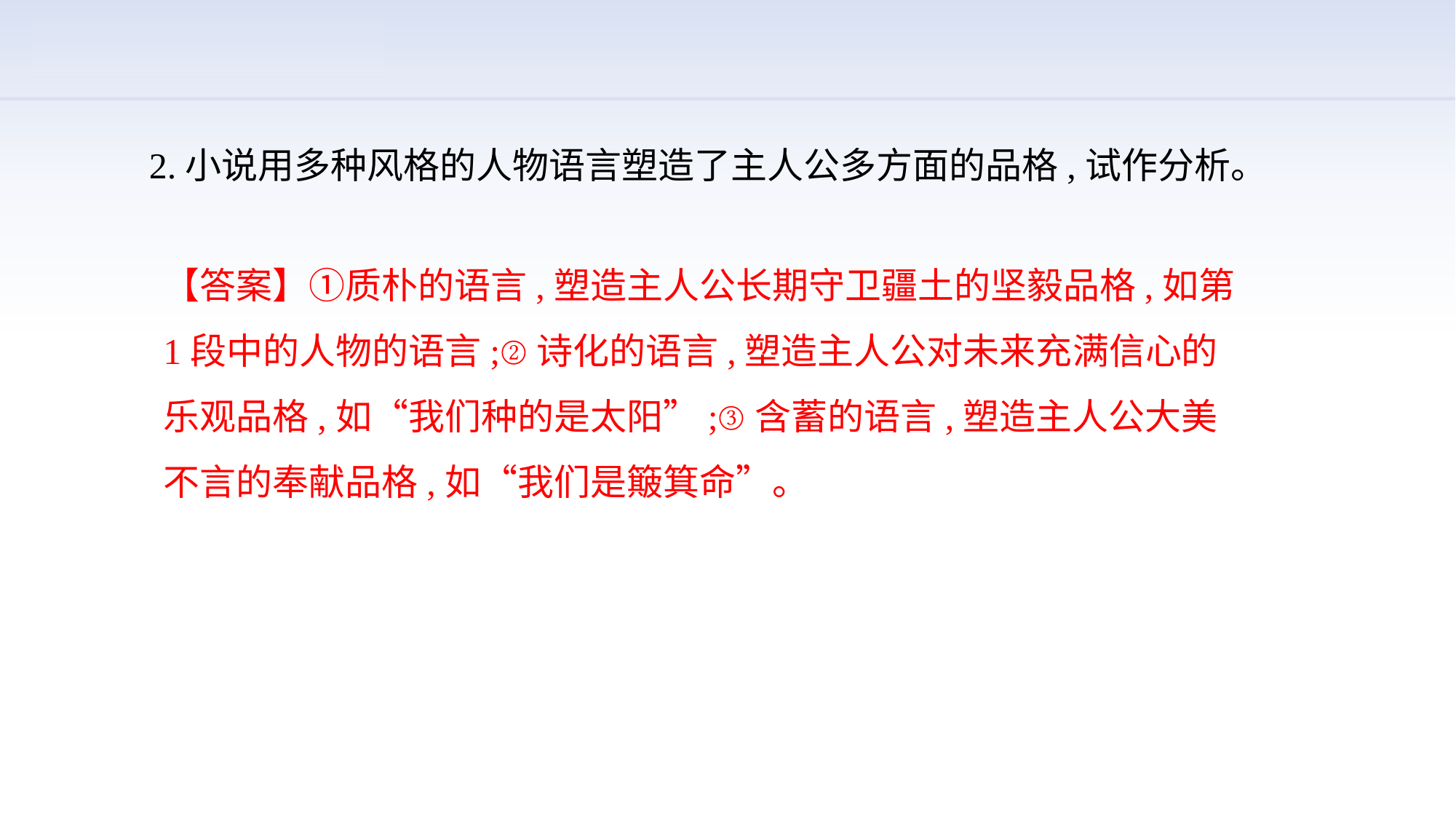

2.小说用多种风格的人物语言塑造了主人公多方面的品格,试作分析。
【答案】①质朴的语言,塑造主人公长期守卫疆土的坚毅品格,如第1段中的人物的语言;②诗化的语言,塑造主人公对未来充满信心的乐观品格,如“我们种的是太阳”;③含蓄的语言,塑造主人公大美不言的奉献品格,如“我们是簸箕命”。